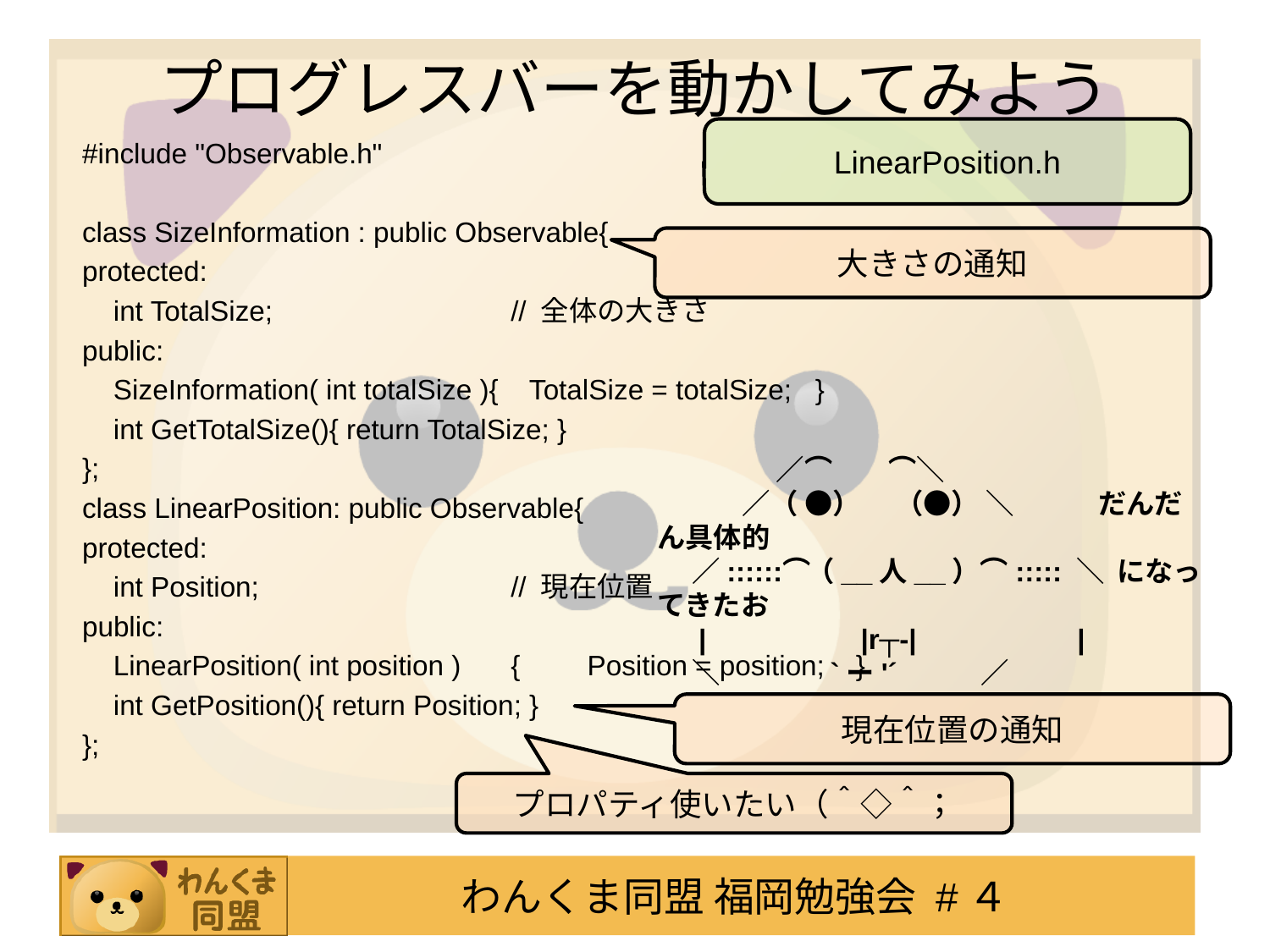

# プログレスバーを動かしてみよう
LinearPosition.h
#include "Observable.h"

class SizeInformation : public Observable{
protected:
    int TotalSize;		// 全体の大きさ
public:
    SizeInformation( int totalSize ){    TotalSize = totalSize;   }
    int GetTotalSize(){ return TotalSize; }
};
class LinearPosition: public Observable{
protected:
    int Position;		// 現在位置
public:
    LinearPosition( int position )	{　    Position = position;    }
    int GetPosition(){ return Position; }
};
大きさの通知
　 　　　／⌒　　⌒＼
　　　／（ ●） 　（●） ＼　　　だんだん具体的
　 ／::::::⌒（__人__）⌒::::: ＼  になってきたお
　 |　　　　　|r┬-|　　　　　 |
　 ＼ 　　 　 `ー'´ 　 　 ／

現在位置の通知
プロパティ使いたい（＾◇＾；